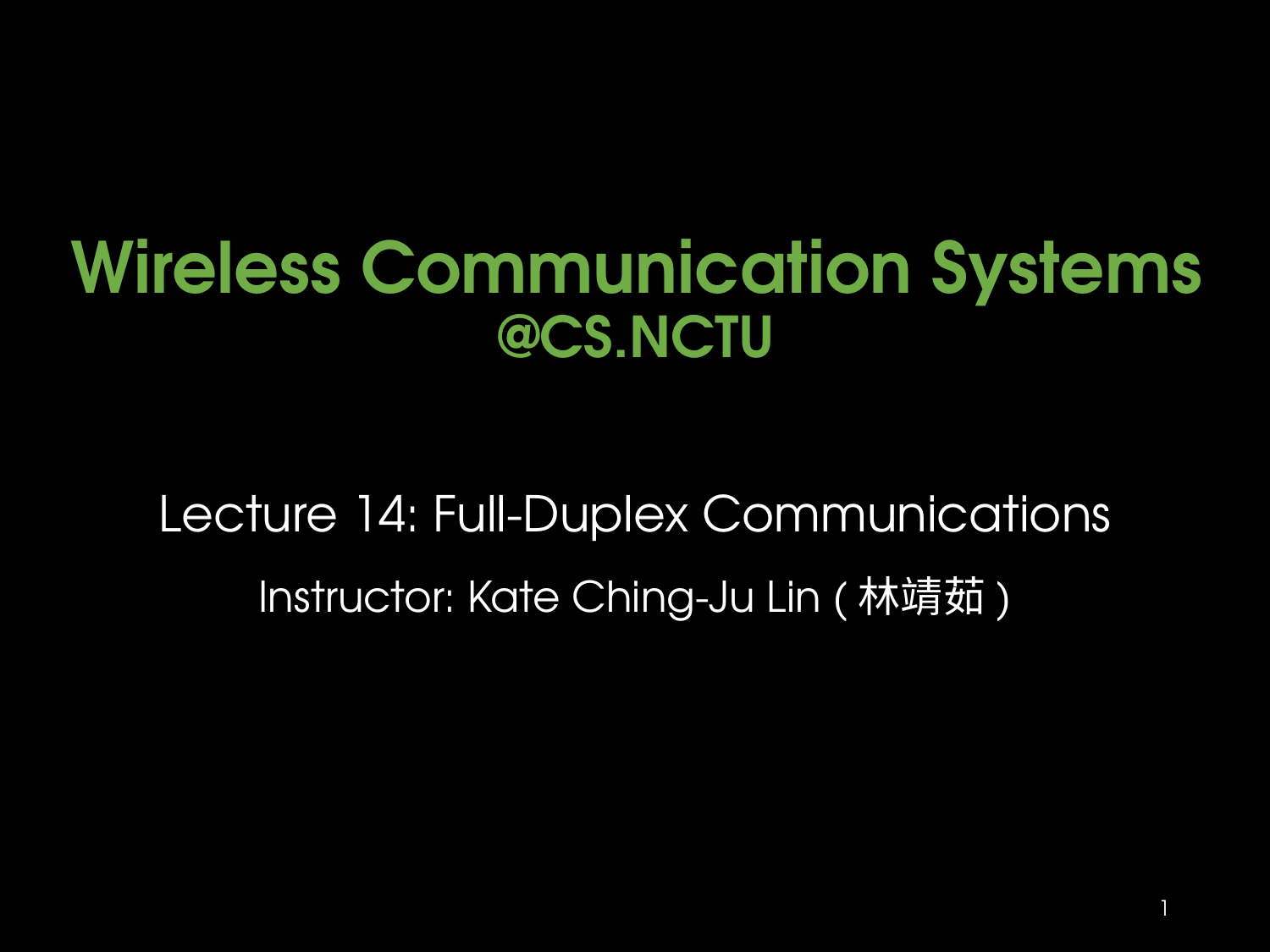

# Wireless Communication Systems @CS.NCTU
Lecture 14: Full-Duplex Communications
Instructor: Kate Ching-Ju Lin (林靖茹)
1